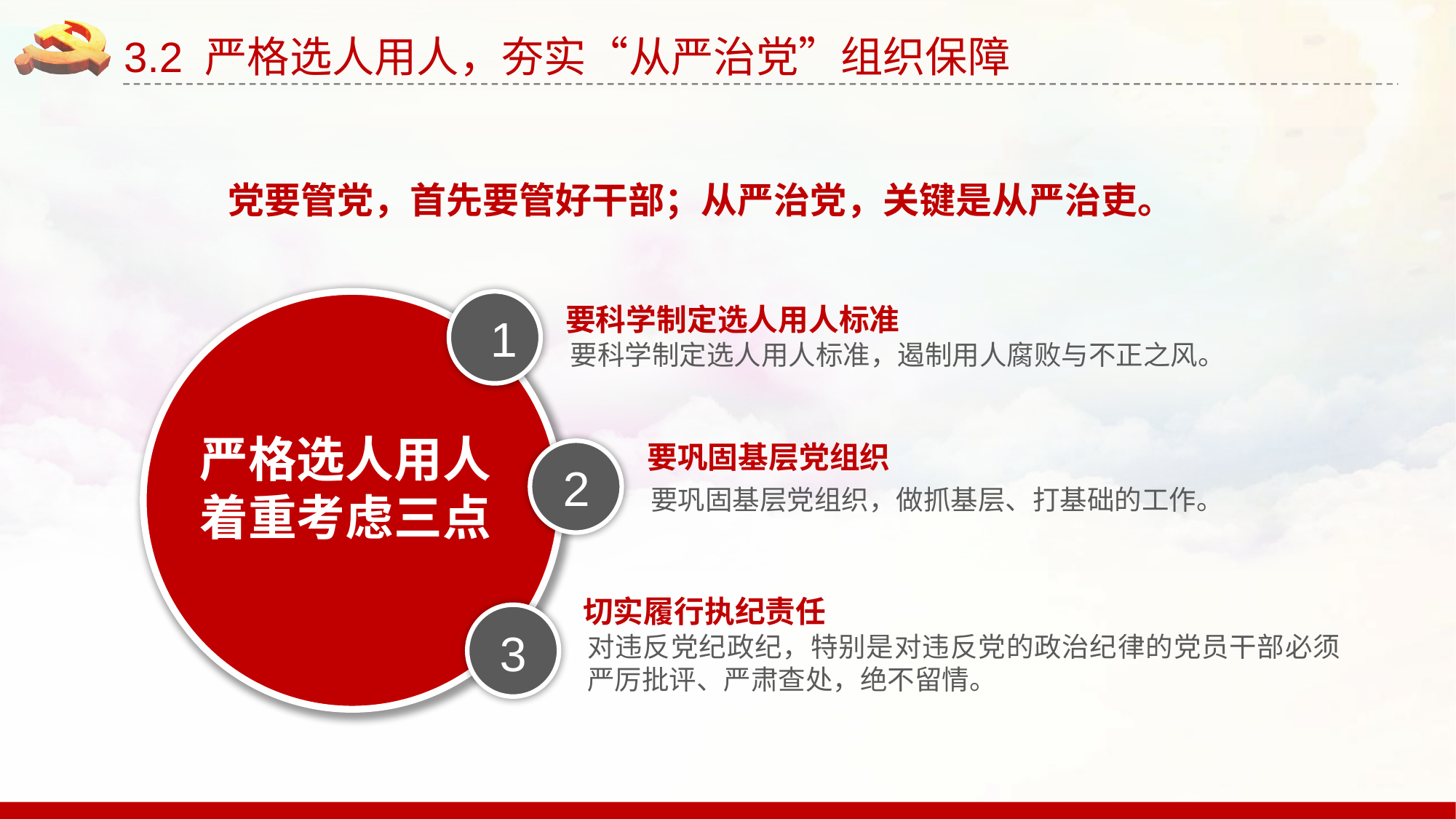

3.2 严格选人用人，夯实“从严治党”组织保障

党要管党，首先要管好干部；从严治党，关键是从严治吏。

严格选人用人
着重考虑三点

1
要科学制定选人用人标准
要科学制定选人用人标准，遏制用人腐败与不正之风。
要巩固基层党组织

2
要巩固基层党组织，做抓基层、打基础的工作。
切实履行执纪责任

3
对违反党纪政纪，特别是对违反党的政治纪律的党员干部必须严厉批评、严肃查处，绝不留情。